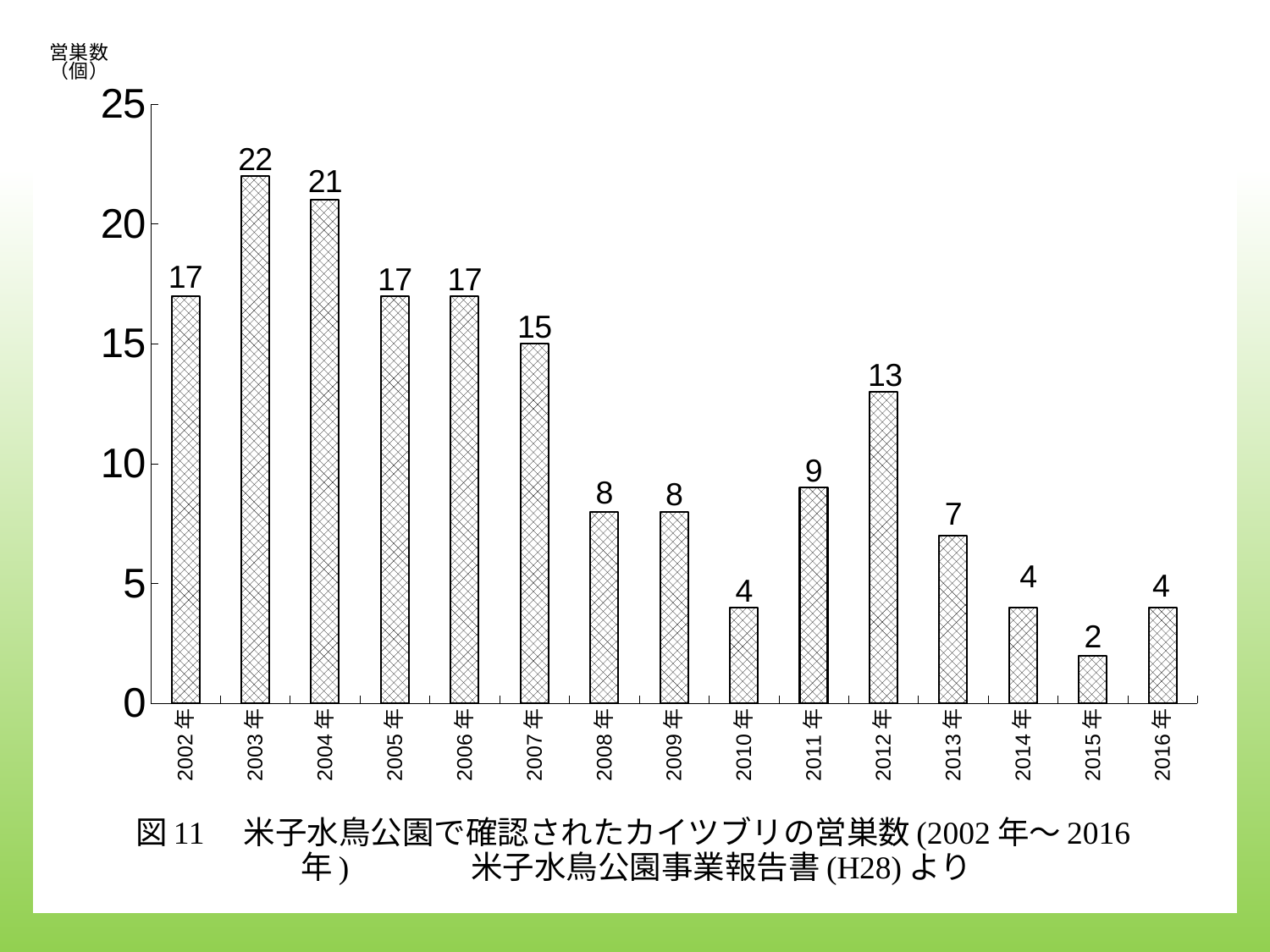

### Chart

| Category |  |
|---|---|
| 2002年 | 17.0 |
| 2003年 | 22.0 |
| 2004年 | 21.0 |
| 2005年 | 17.0 |
| 2006年 | 17.0 |
| 2007年 | 15.0 |
| 2008年 | 8.0 |
| 2009年 | 8.0 |
| 2010年 | 4.0 |
| 2011年 | 9.0 |
| 2012年 | 13.0 |
| 2013年 | 7.0 |
| 2014年 | 4.0 |
| 2015年 | 2.0 |
| 2016年 | 4.0 |
#